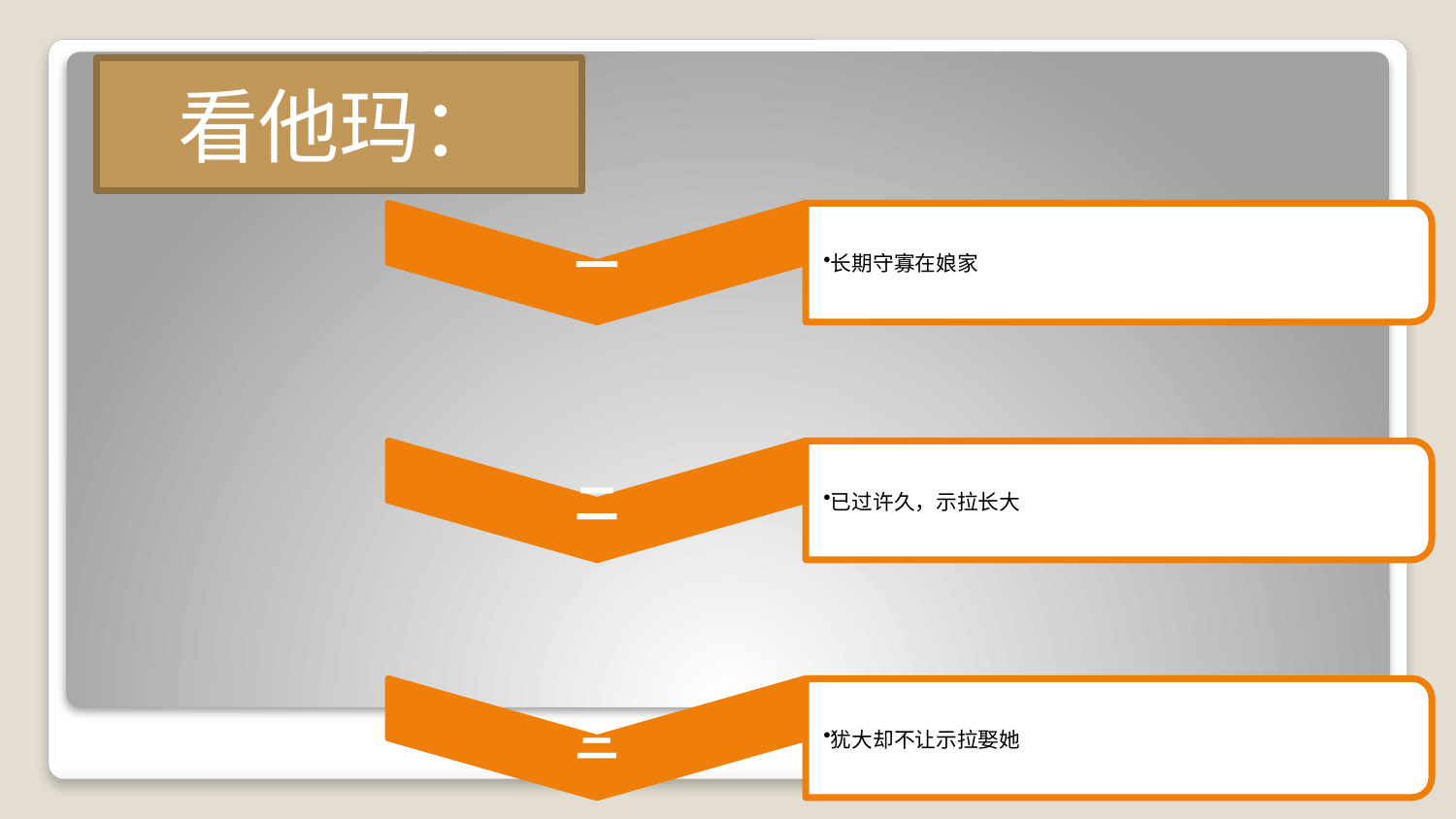

看他玛：
一
长期守寡在娘家
二
已过许久，示拉长大
三
犹大却不让示拉娶她